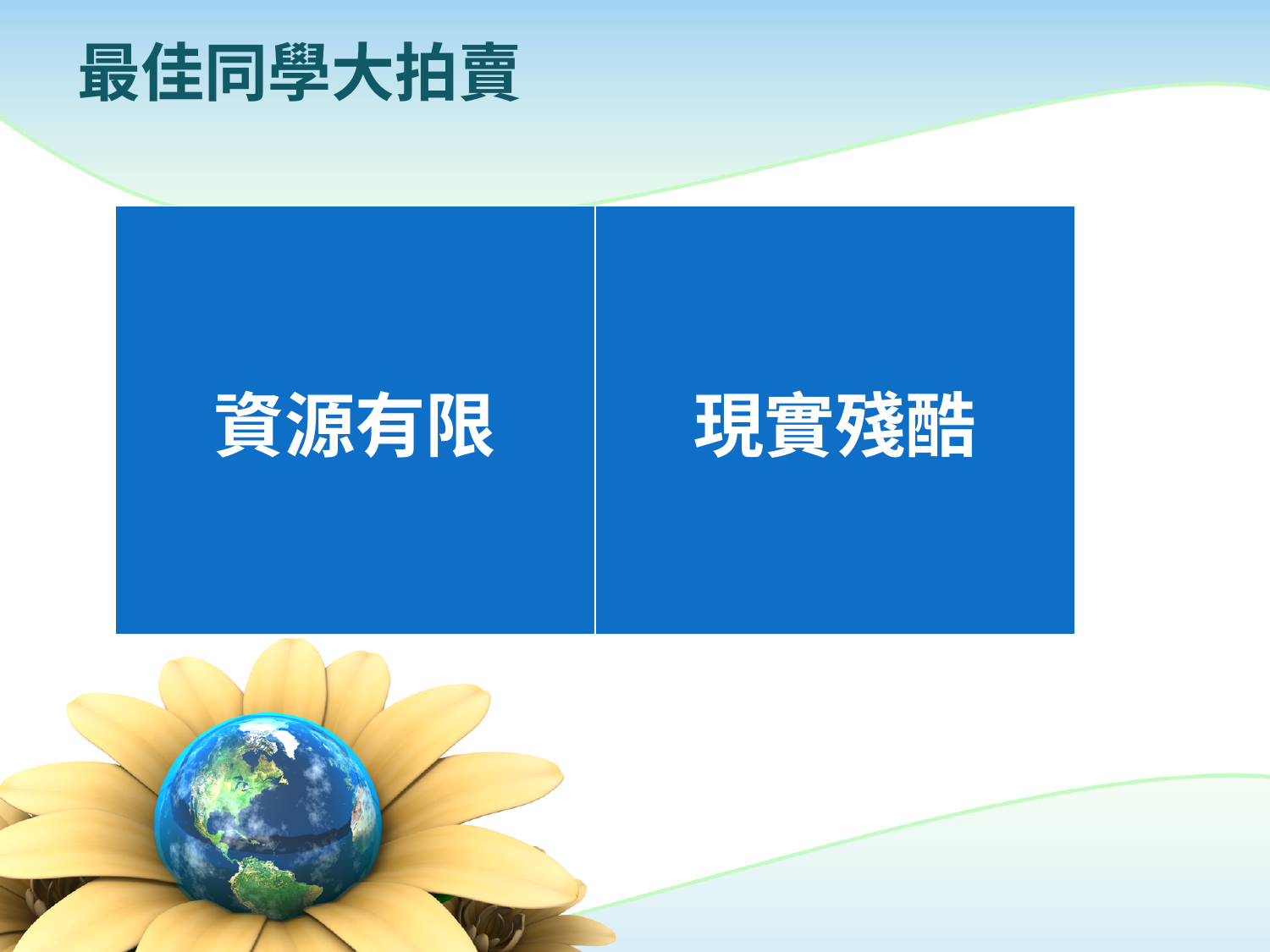

# 最佳同學大拍賣
| 資源有限 | 現實殘酷 |
| --- | --- |